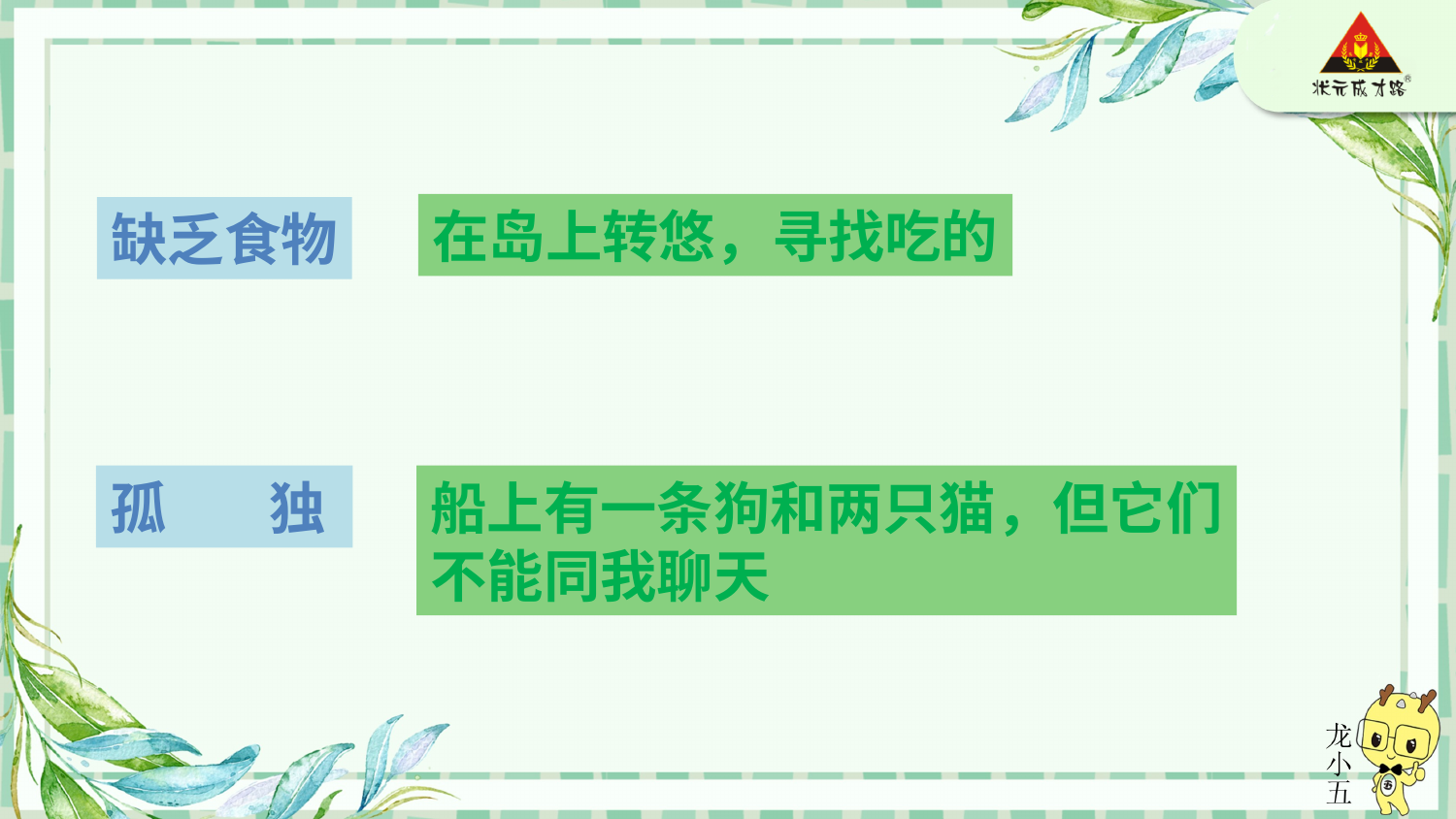

在岛上转悠，寻找吃的
缺乏食物
孤        独
船上有一条狗和两只猫，但它们
不能同我聊天